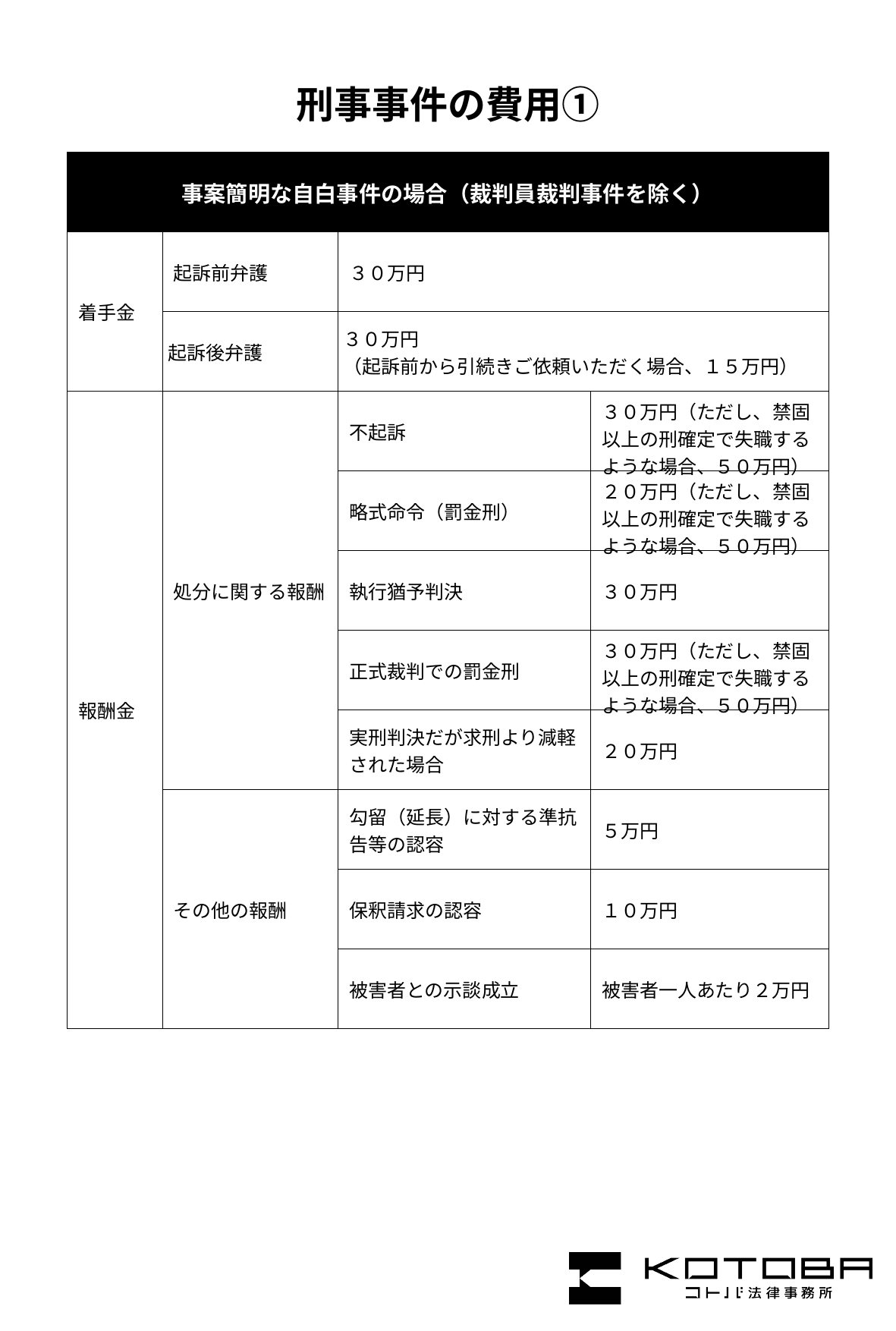

刑事事件の費用①
| 事案簡明な自白事件の場合（裁判員裁判事件を除く） |  |  |  |
| --- | --- | --- | --- |
| 着手金 | 起訴前弁護 | ３０万円 |  |
|  | 起訴後弁護 | ３０万円 （起訴前から引続きご依頼いただく場合、１５万円） |  |
| 報酬金 | 処分に関する報酬 | 不起訴 | ３０万円（ただし、禁固以上の刑確定で失職するような場合、５０万円） |
|  |  | 略式命令（罰金刑） | ２０万円（ただし、禁固以上の刑確定で失職するような場合、５０万円） |
|  |  | 執行猶予判決 | ３０万円 |
|  |  | 正式裁判での罰金刑 | ３０万円（ただし、禁固以上の刑確定で失職するような場合、５０万円） |
|  |  | 実刑判決だが求刑より減軽された場合 | ２０万円​ |
|  | その他の報酬 | 勾留（延長）に対する準抗告等の認容 | ５万円 |
|  |  | 保釈請求の認容 | １０万円 |
|  |  | 被害者との示談成立 | 被害者一人あたり２万円 |